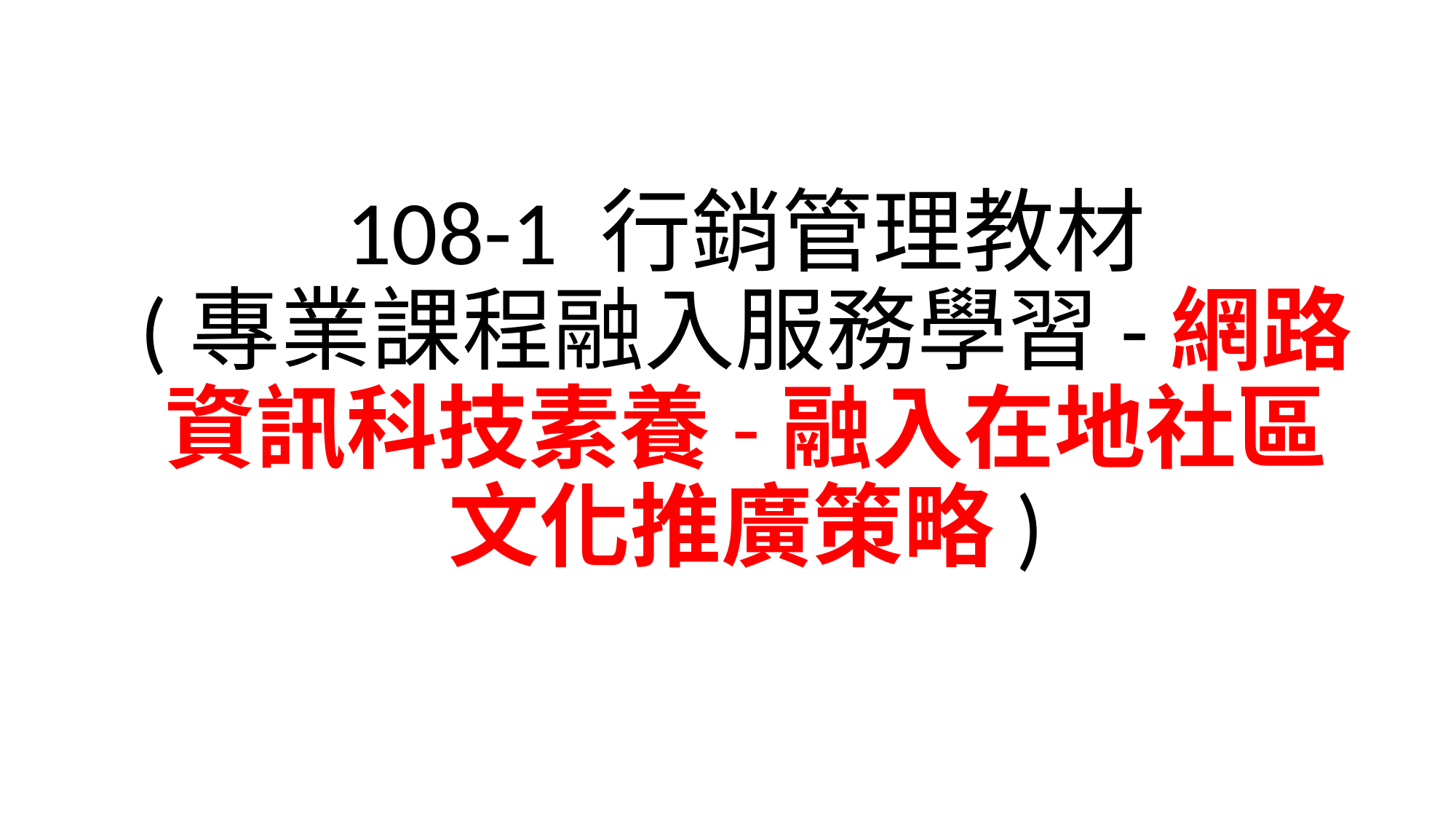

# 108-1 行銷管理教材 (專業課程融入服務學習-網路資訊科技素養-融入在地社區文化推廣策略)